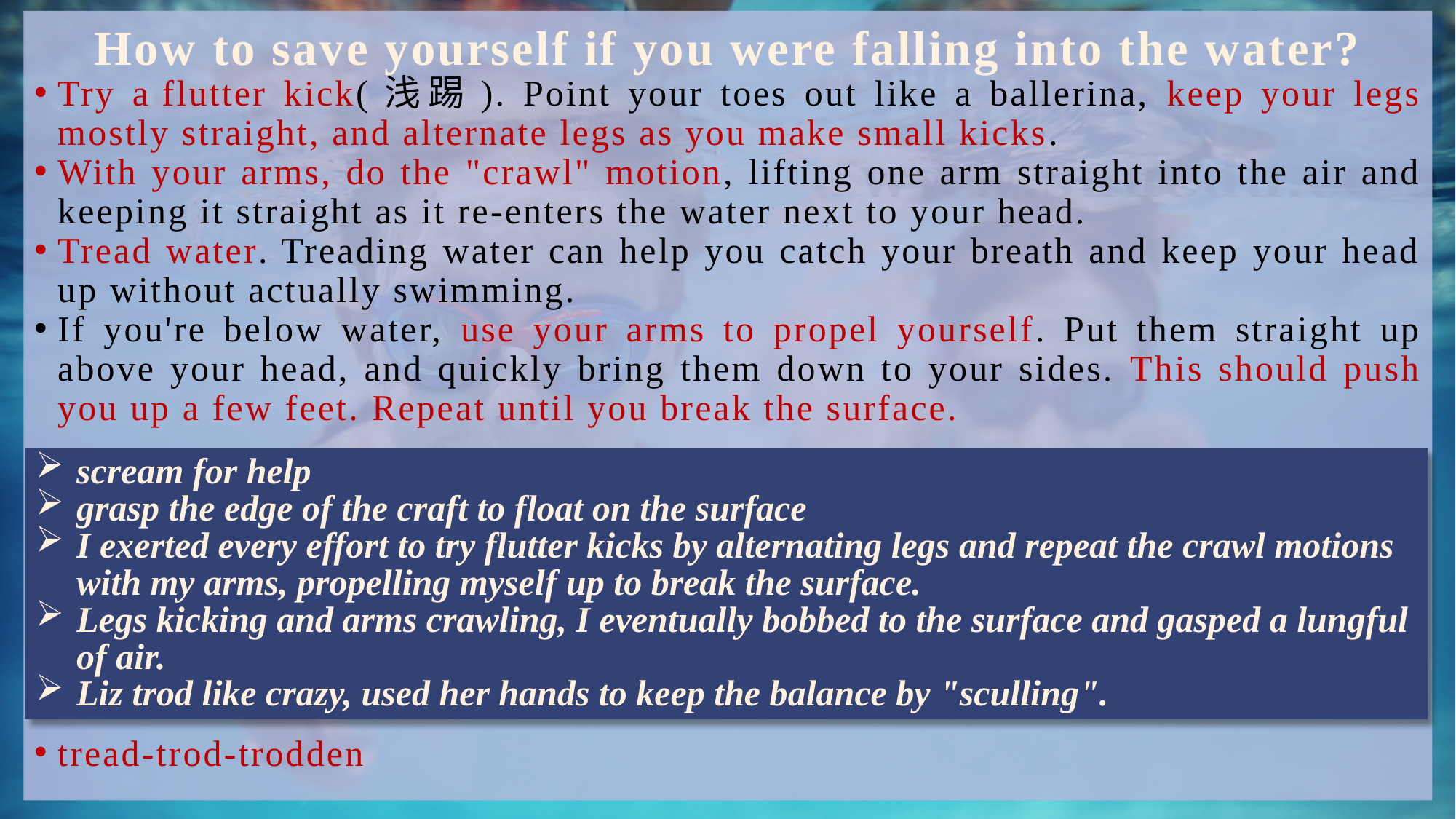

How to save yourself if you were falling into the water?
Try a flutter kick(浅踢). Point your toes out like a ballerina, keep your legs mostly straight, and alternate legs as you make small kicks.
With your arms, do the "crawl" motion, lifting one arm straight into the air and keeping it straight as it re-enters the water next to your head.
Tread water. Treading water can help you catch your breath and keep your head up without actually swimming.
If you're below water, use your arms to propel yourself. Put them straight up above your head, and quickly bring them down to your sides. This should push you up a few feet. Repeat until you break the surface.

tread-trod-trodden
scream for help
grasp the edge of the craft to float on the surface
I exerted every effort to try flutter kicks by alternating legs and repeat the crawl motions with my arms, propelling myself up to break the surface.
Legs kicking and arms crawling, I eventually bobbed to the surface and gasped a lungful of air.
Liz trod like crazy, used her hands to keep the balance by "sculling".